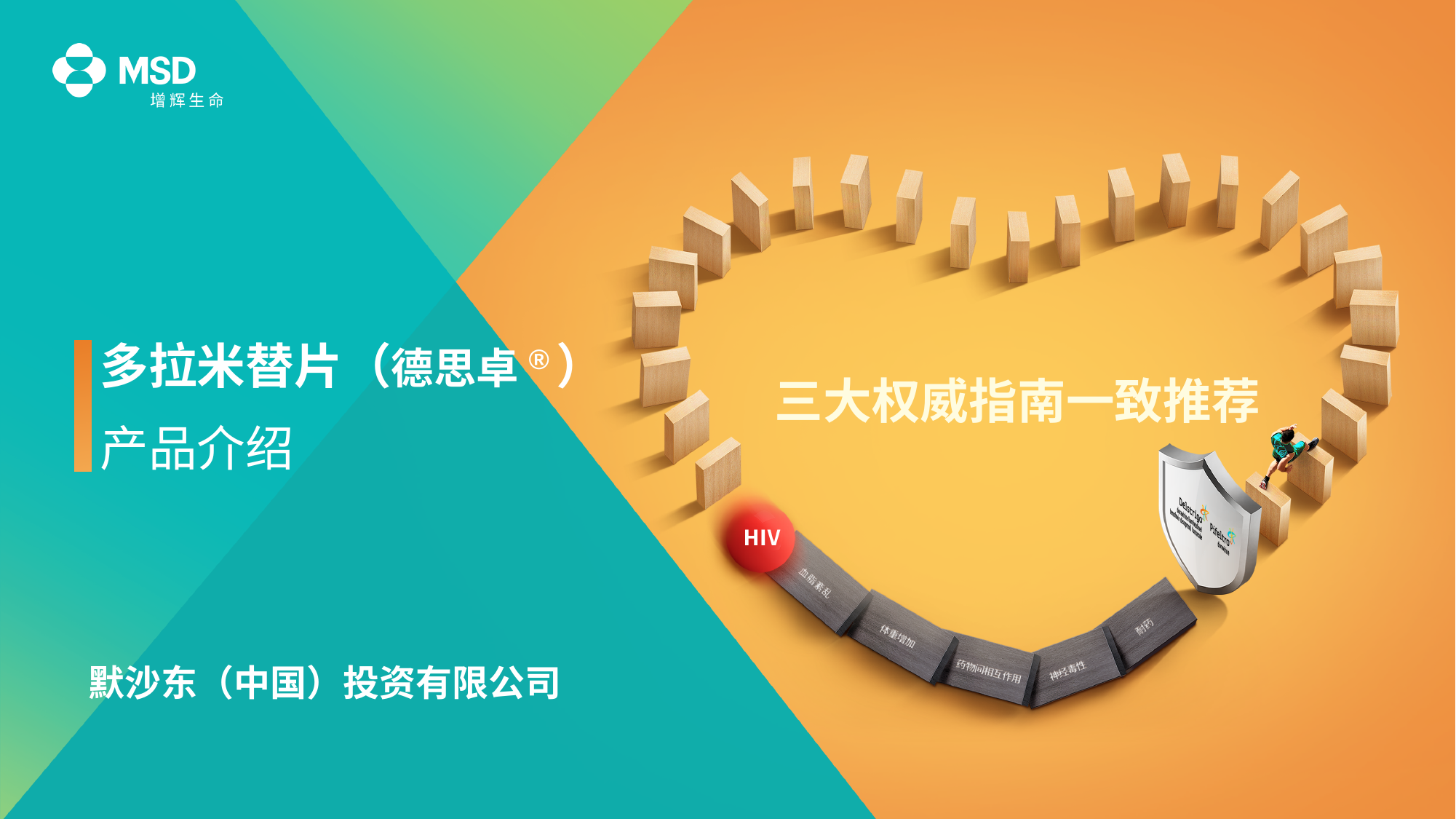

多拉米替片（德思卓®）
产品介绍
三大权威指南一致推荐
默沙东（中国）投资有限公司